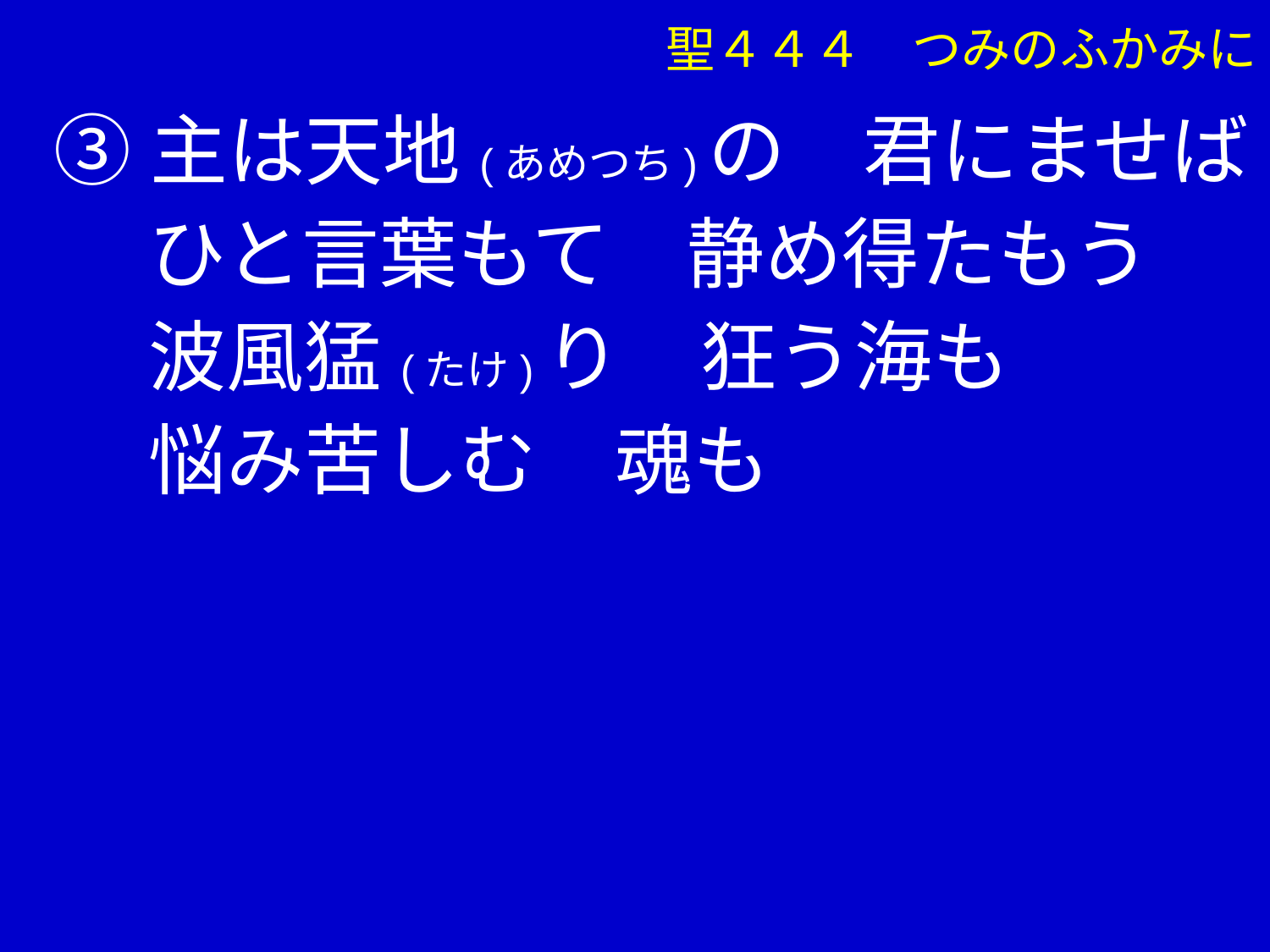

③主は天地(あめつち)の　君にませば
　 ひと言葉もて　静め得たもう
　 波風猛(たけ)り　狂う海も
　 悩み苦しむ　魂も
聖４４４　つみのふかみに